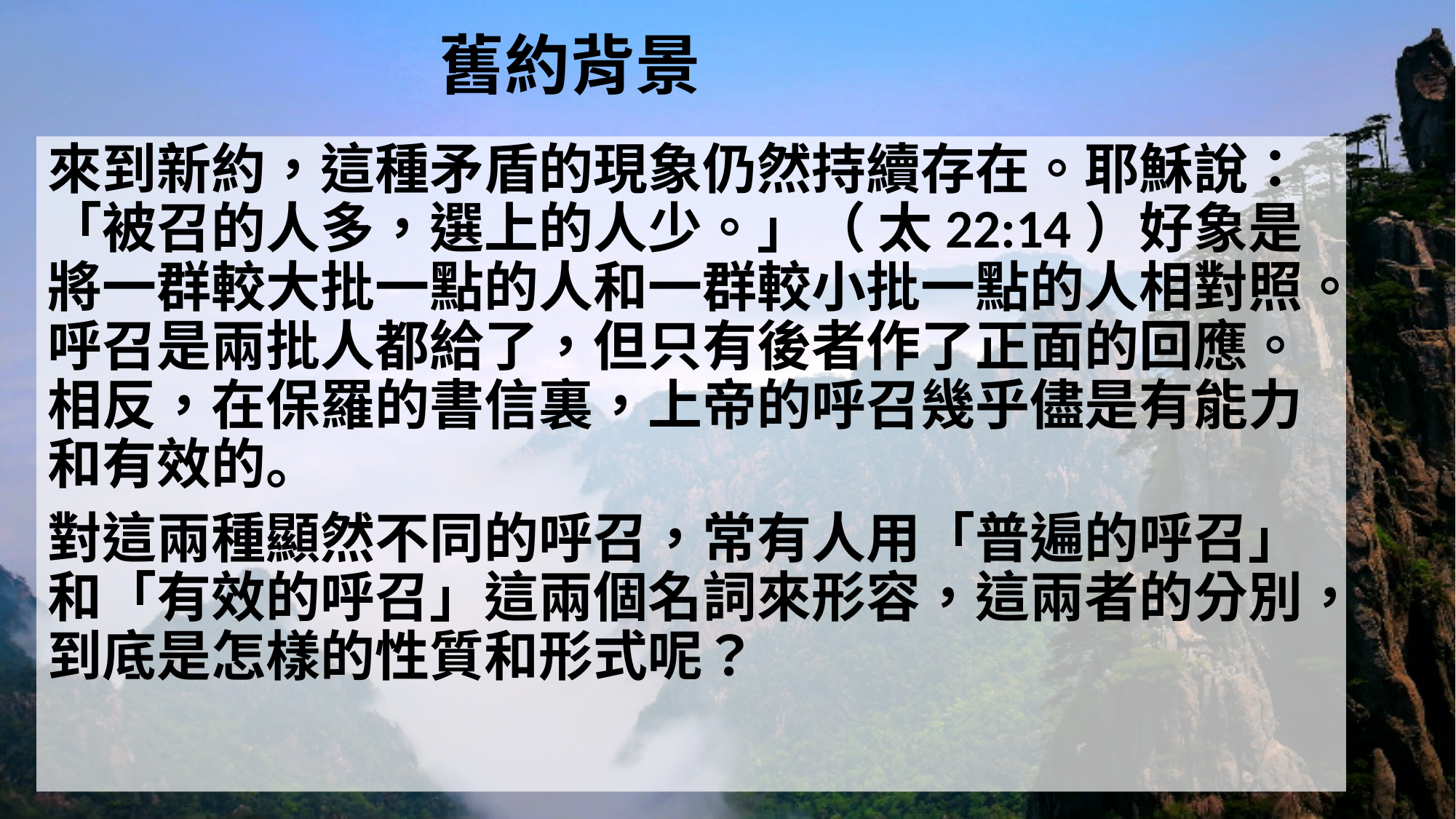

# 舊約背景
來到新約，這種矛盾的現象仍然持續存在。耶穌說：「被召的人多，選上的人少。」（ 太22:14）好象是將一群較大批一點的人和一群較小批一點的人相對照。呼召是兩批人都給了，但只有後者作了正面的回應。相反，在保羅的書信裏，上帝的呼召幾乎儘是有能力和有效的。
對這兩種顯然不同的呼召，常有人用「普遍的呼召」和「有效的呼召」這兩個名詞來形容，這兩者的分別，到底是怎樣的性質和形式呢？